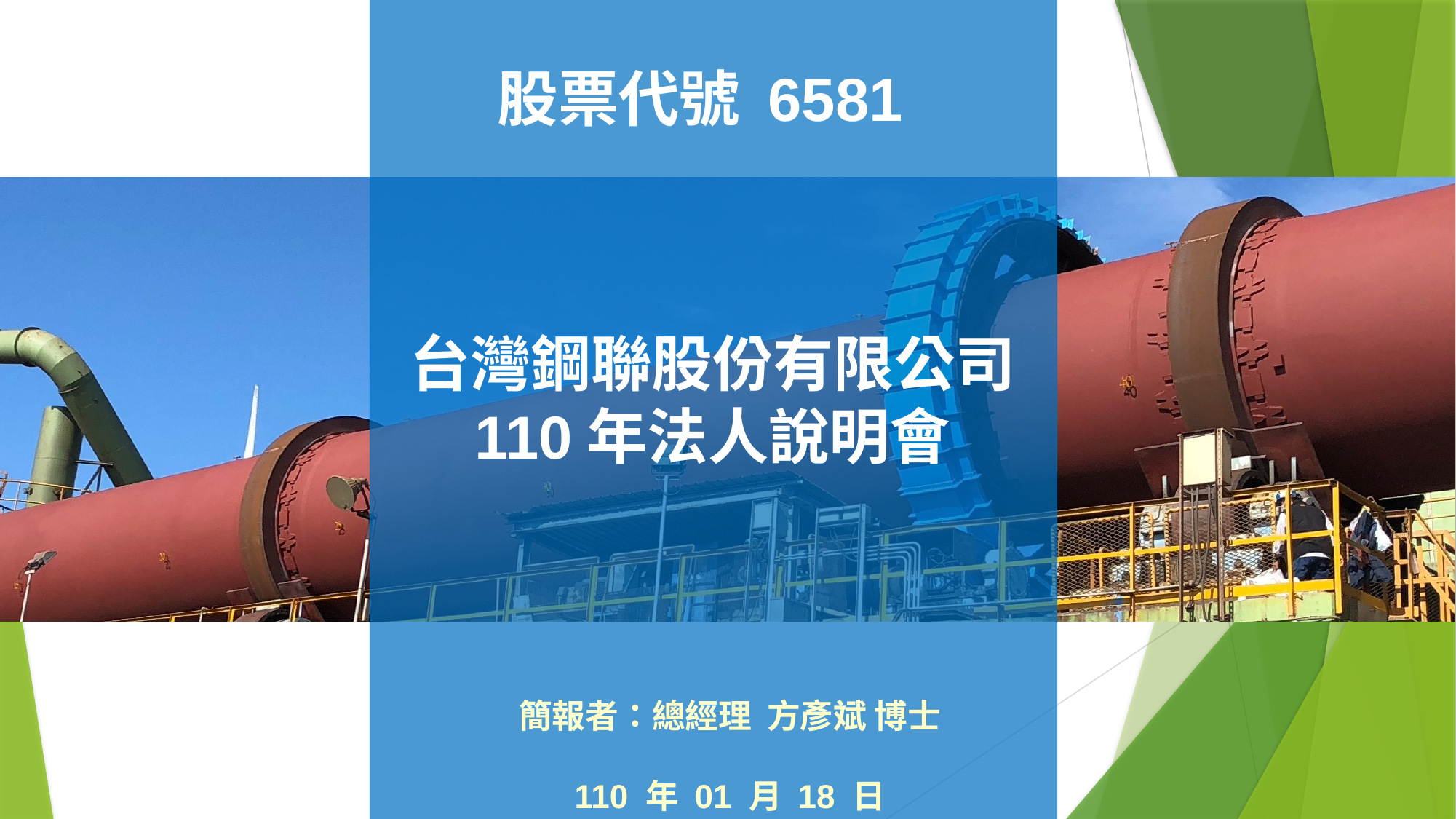

股票代號 6581

台灣鋼聯股份有限公司
110年法人說明會
簡報者：總經理  方彥斌 博士
110 年 01 月 18 日